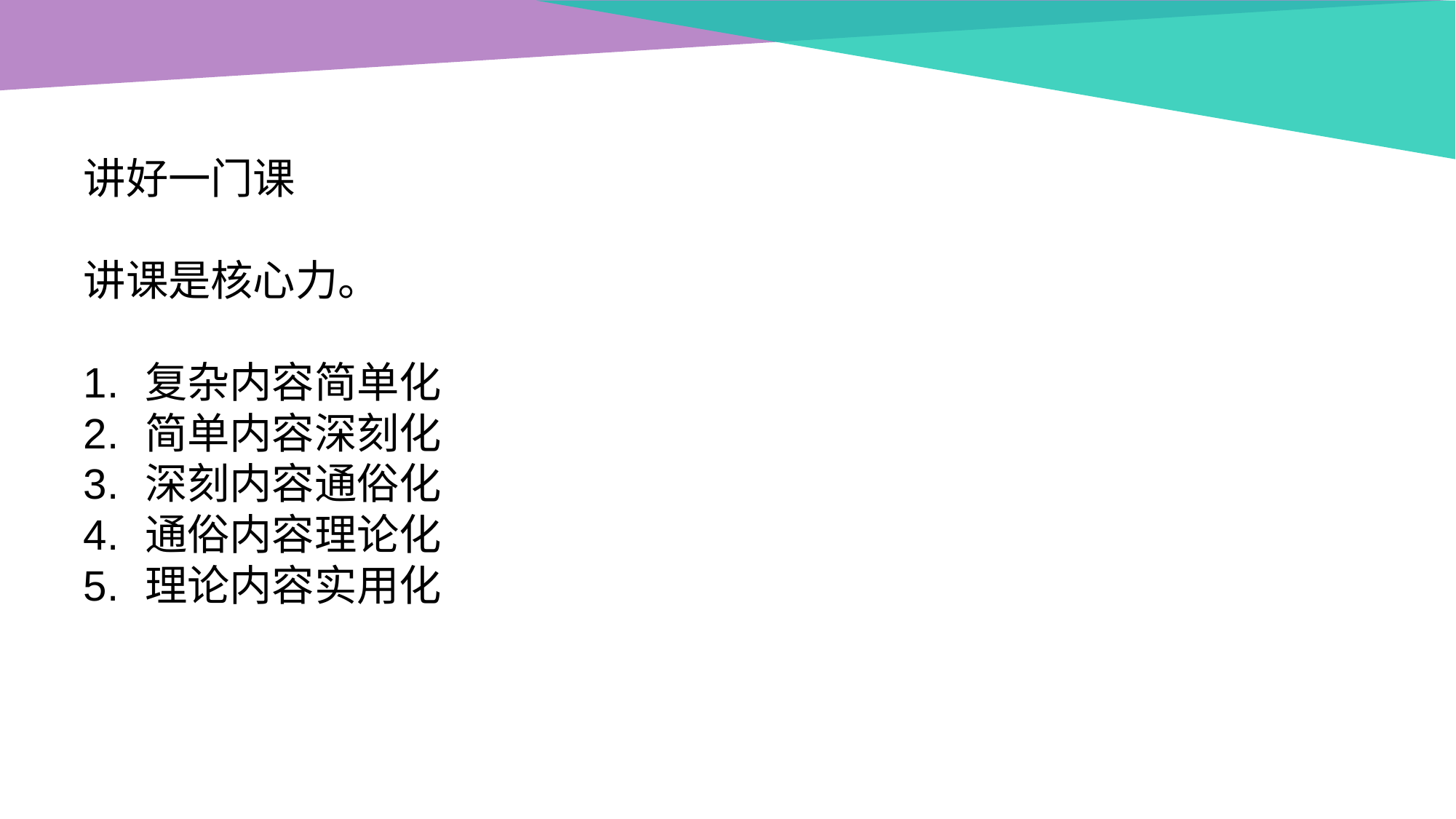

讲好一门课

讲课是核心力。

复杂内容简单化
简单内容深刻化
深刻内容通俗化
通俗内容理论化
理论内容实用化